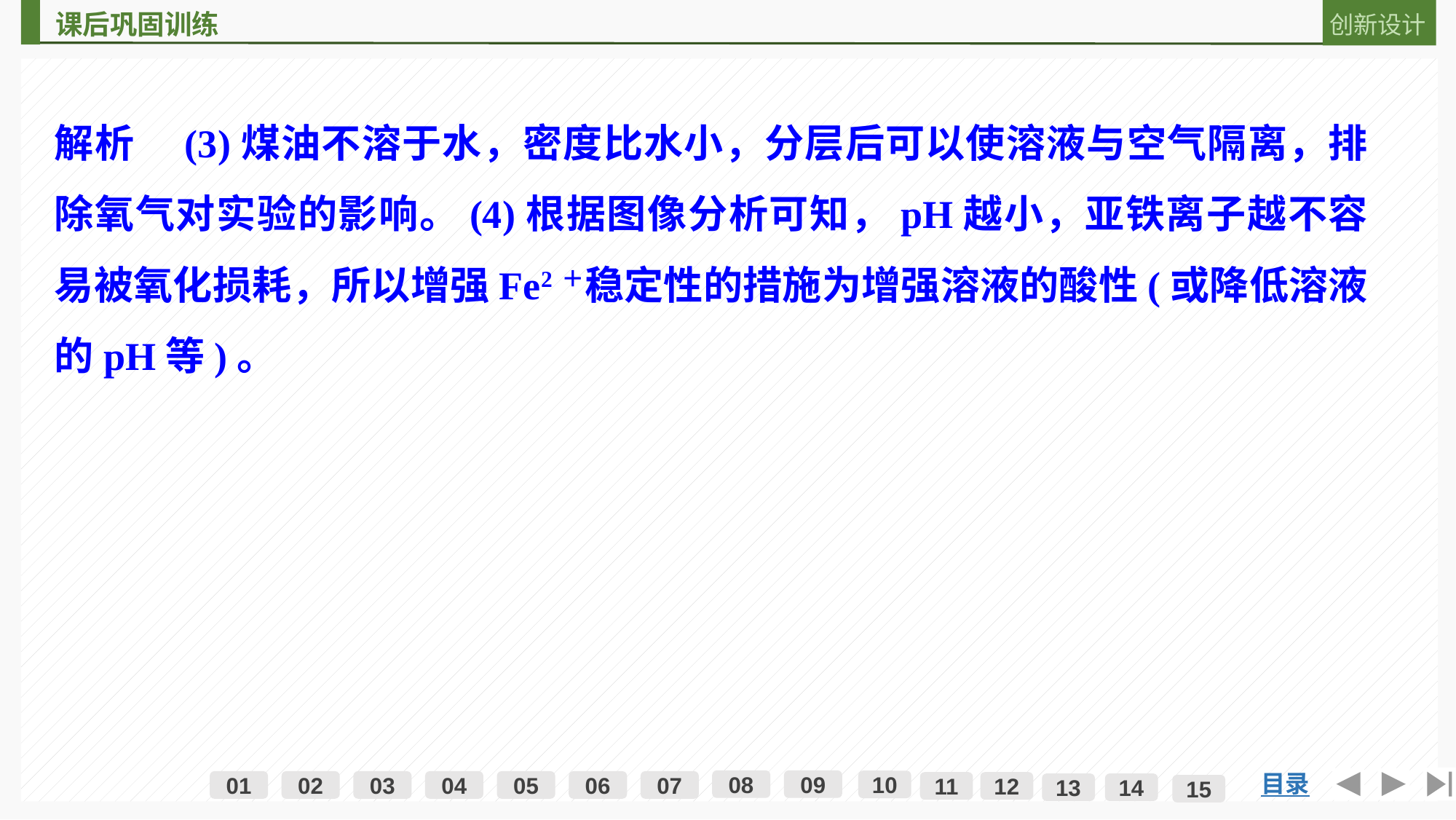

解析　(3)煤油不溶于水，密度比水小，分层后可以使溶液与空气隔离，排除氧气对实验的影响。(4)根据图像分析可知，pH越小，亚铁离子越不容易被氧化损耗，所以增强Fe2＋稳定性的措施为增强溶液的酸性(或降低溶液的pH等)。